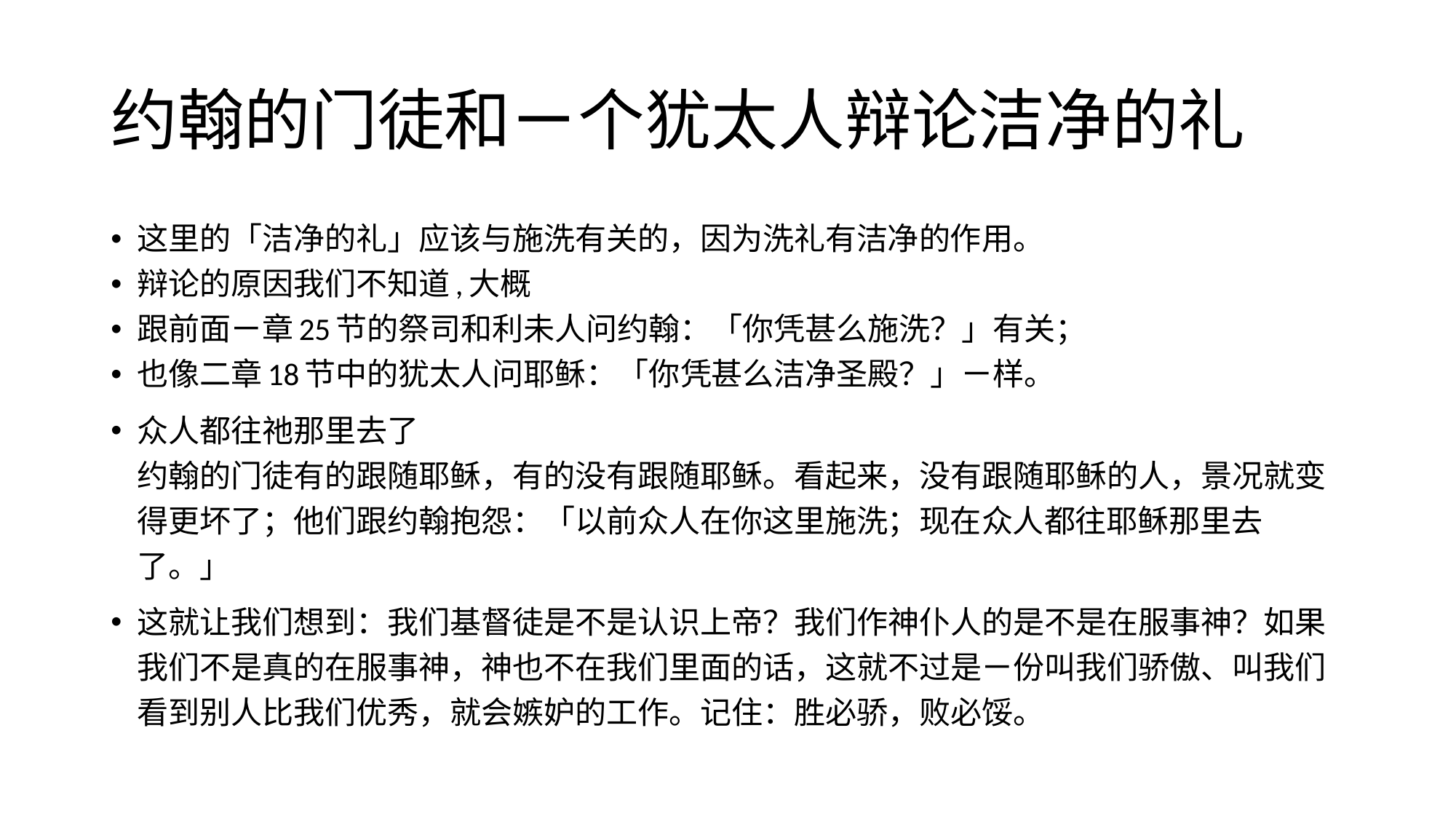

# 约翰的门徒和ㄧ个犹太人辩论洁净的礼
这里的「洁净的礼」应该与施洗有关的，因为洗礼有洁净的作用。
辩论的原因我们不知道,大概
跟前面ㄧ章25节的祭司和利未人问约翰：「你凭甚么施洗？」有关；
也像二章18节中的犹太人问耶稣：「你凭甚么洁净圣殿？」ㄧ样。
众人都往祂那里去了
约翰的门徒有的跟随耶稣，有的没有跟随耶稣。看起来，没有跟随耶稣的人，景况就变得更坏了；他们跟约翰抱怨：「以前众人在你这里施洗；现在众人都往耶稣那里去了。」
这就让我们想到：我们基督徒是不是认识上帝？我们作神仆人的是不是在服事神？如果我们不是真的在服事神，神也不在我们里面的话，这就不过是ㄧ份叫我们骄傲、叫我们看到别人比我们优秀，就会嫉妒的工作。记住：胜必骄，败必馁。